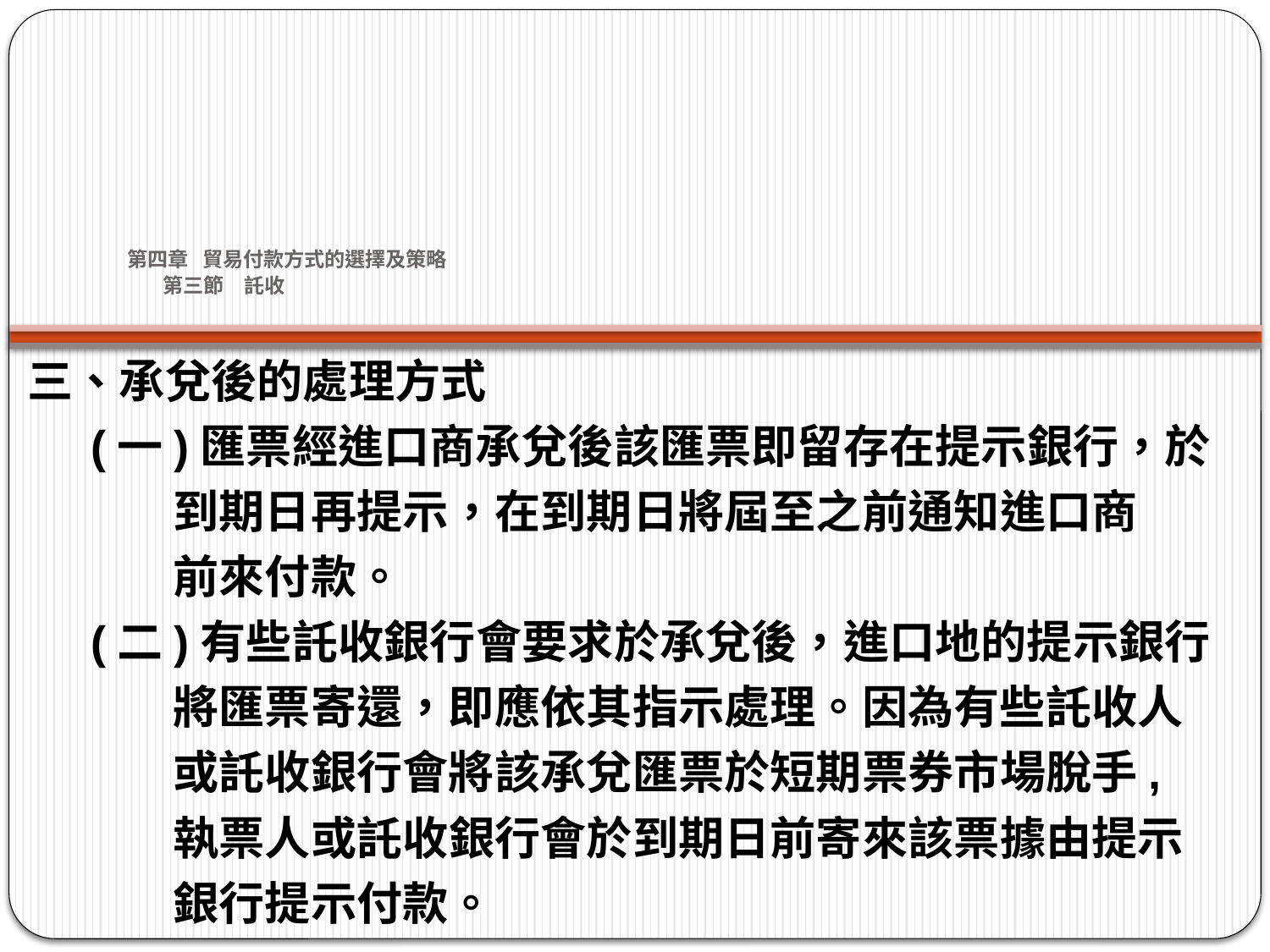

# 第四章   貿易付款方式的選擇及策略 第三節　託收
三、承兌後的處理方式
     (一)匯票經進口商承兌後該匯票即留存在提示銀行，於
             到期日再提示，在到期日將屆至之前通知進口商
             前來付款。
     (二)有些託收銀行會要求於承兌後，進口地的提示銀行
             將匯票寄還，即應依其指示處理。因為有些託收人
             或託收銀行會將該承兌匯票於短期票券市場脫手,
             執票人或託收銀行會於到期日前寄來該票據由提示
             銀行提示付款。